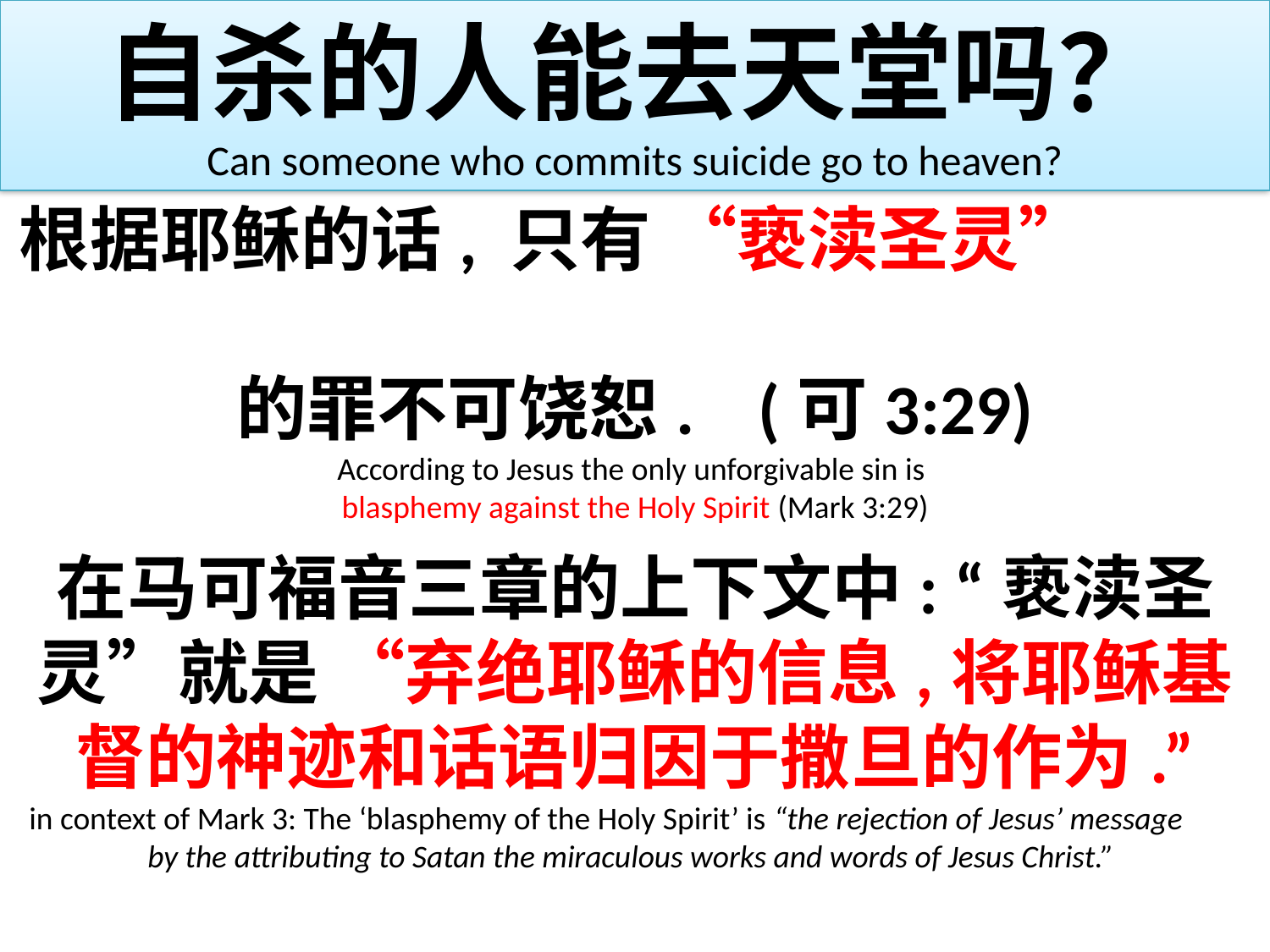

自杀的人能去天堂吗？
Can someone who commits suicide go to heaven?
根据耶稣的话, 只有 “亵渎圣灵”
的罪不可饶恕.    (可3:29)
According to Jesus the only unforgivable sin is
blasphemy against the Holy Spirit (Mark 3:29)
在马可福音三章的上下文中: “亵渎圣灵”就是 “弃绝耶稣的信息,将耶稣基督的神迹和话语归因于撒旦的作为.”
in context of Mark 3: The ‘blasphemy of the Holy Spirit’ is “the rejection of Jesus’ message         by the attributing to Satan the miraculous works and words of Jesus Christ.”